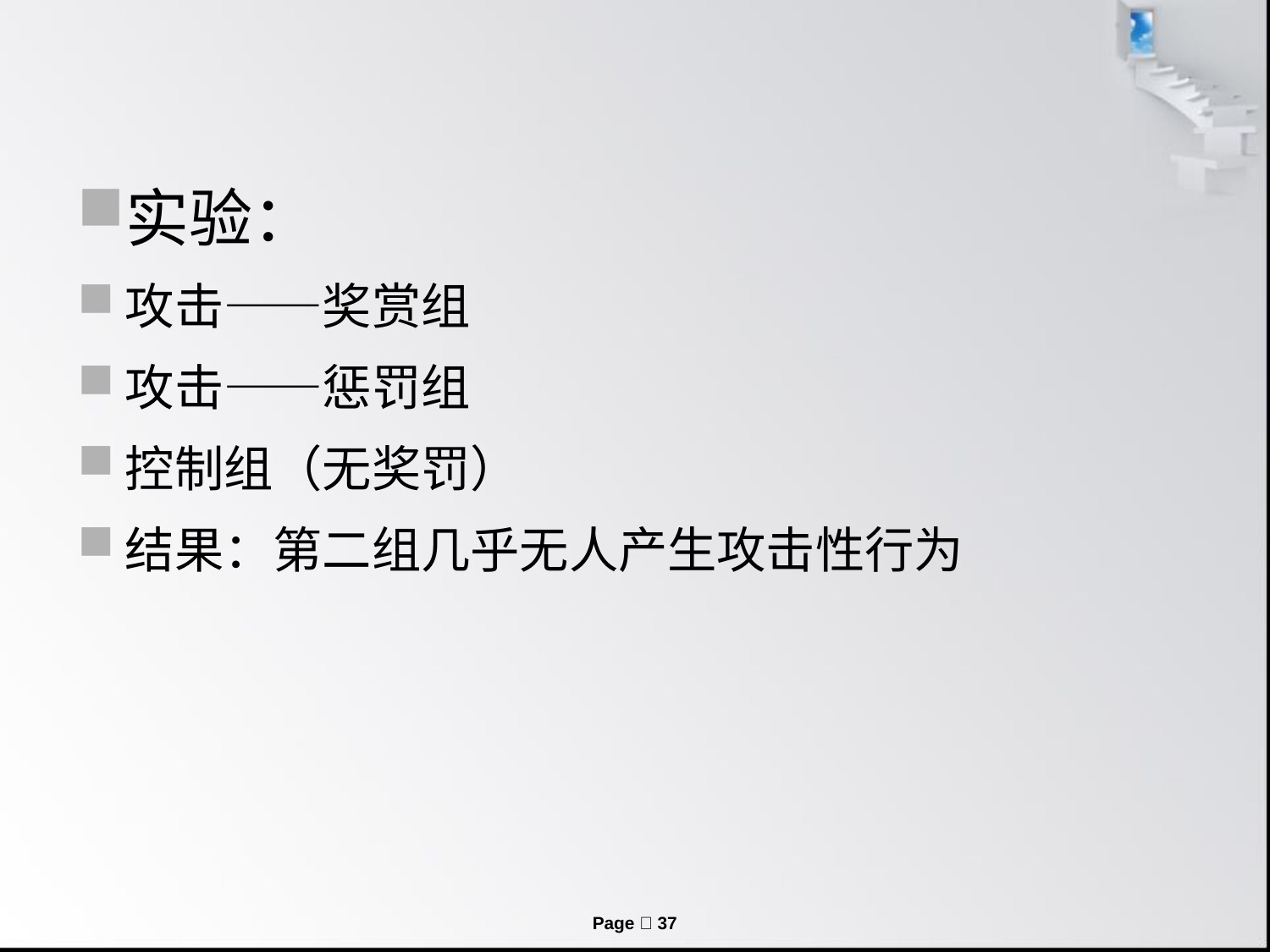

#
实验：
攻击——奖赏组
攻击——惩罚组
控制组（无奖罚）
结果：第二组几乎无人产生攻击性行为